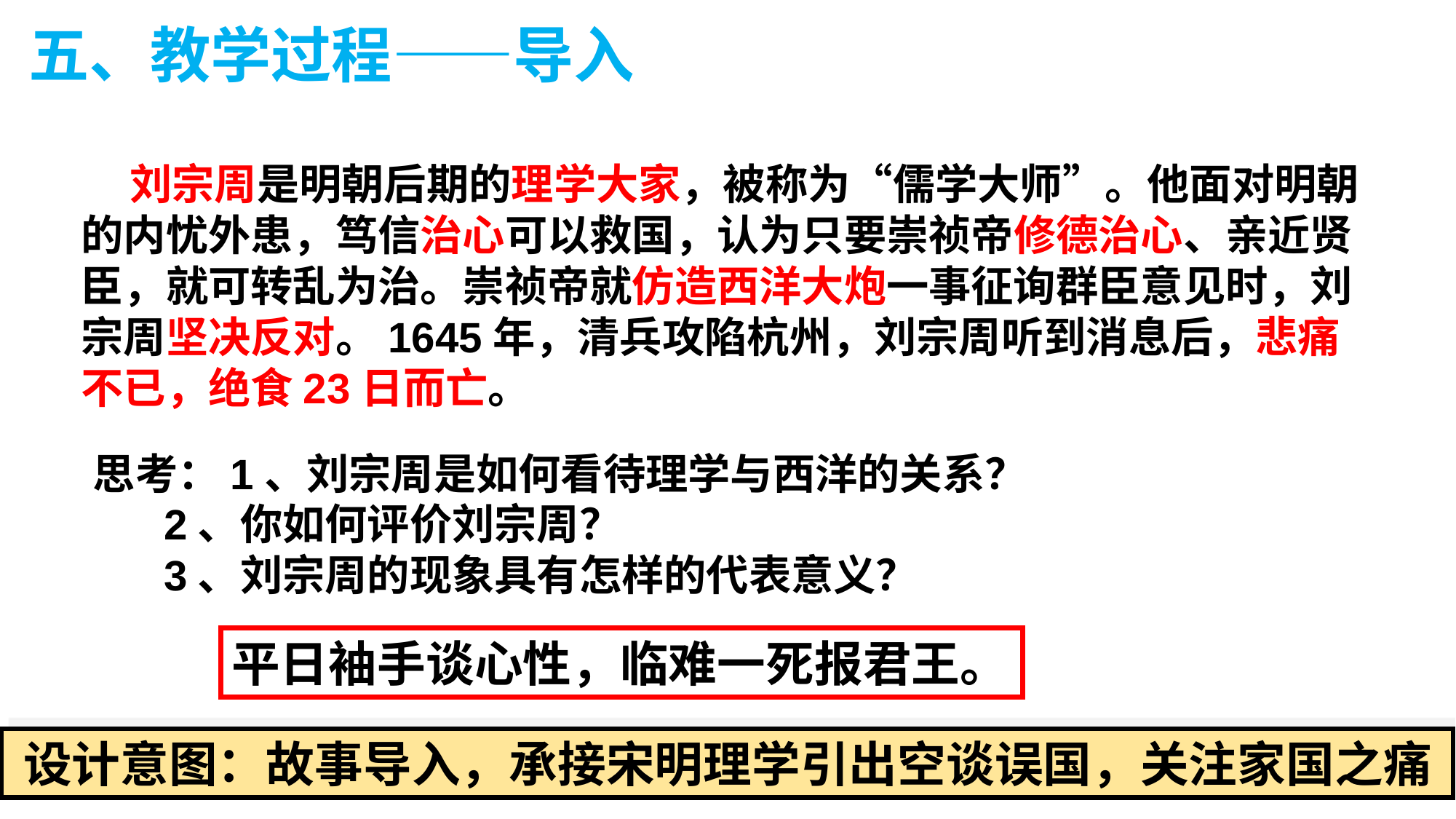

五、教学过程——导入
    刘宗周是明朝后期的理学大家，被称为“儒学大师”。他面对明朝的内忧外患，笃信治心可以救国，认为只要崇祯帝修德治心、亲近贤臣，就可转乱为治。崇祯帝就仿造西洋大炮一事征询群臣意见时，刘宗周坚决反对。1645年，清兵攻陷杭州，刘宗周听到消息后，悲痛不已，绝食23日而亡。
思考：1、刘宗周是如何看待理学与西洋的关系？
      2、你如何评价刘宗周？
      3、刘宗周的现象具有怎样的代表意义？
平日袖手谈心性，临难一死报君王。
设计意图：故事导入，承接宋明理学引出空谈误国，关注家国之痛